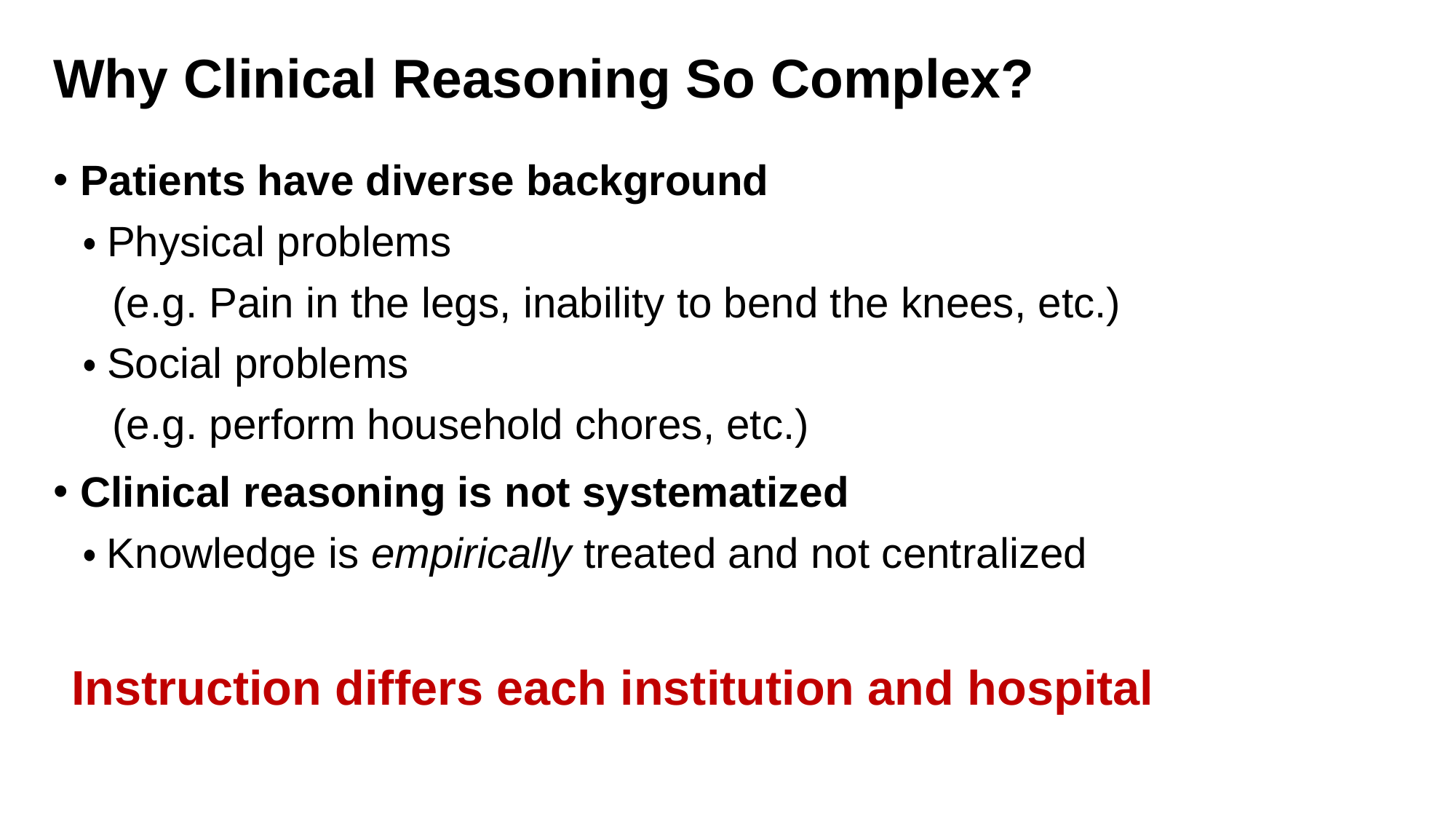

Why Clinical Reasoning So Complex?
Patients have diverse background
  ・Physical problems
     (e.g. Pain in the legs, inability to bend the knees, etc.)
  ・Social problems
     (e.g. perform household chores, etc.)
Clinical reasoning is not systematized
  ・Knowledge is empirically treated and not centralized
Instruction differs each institution and hospital